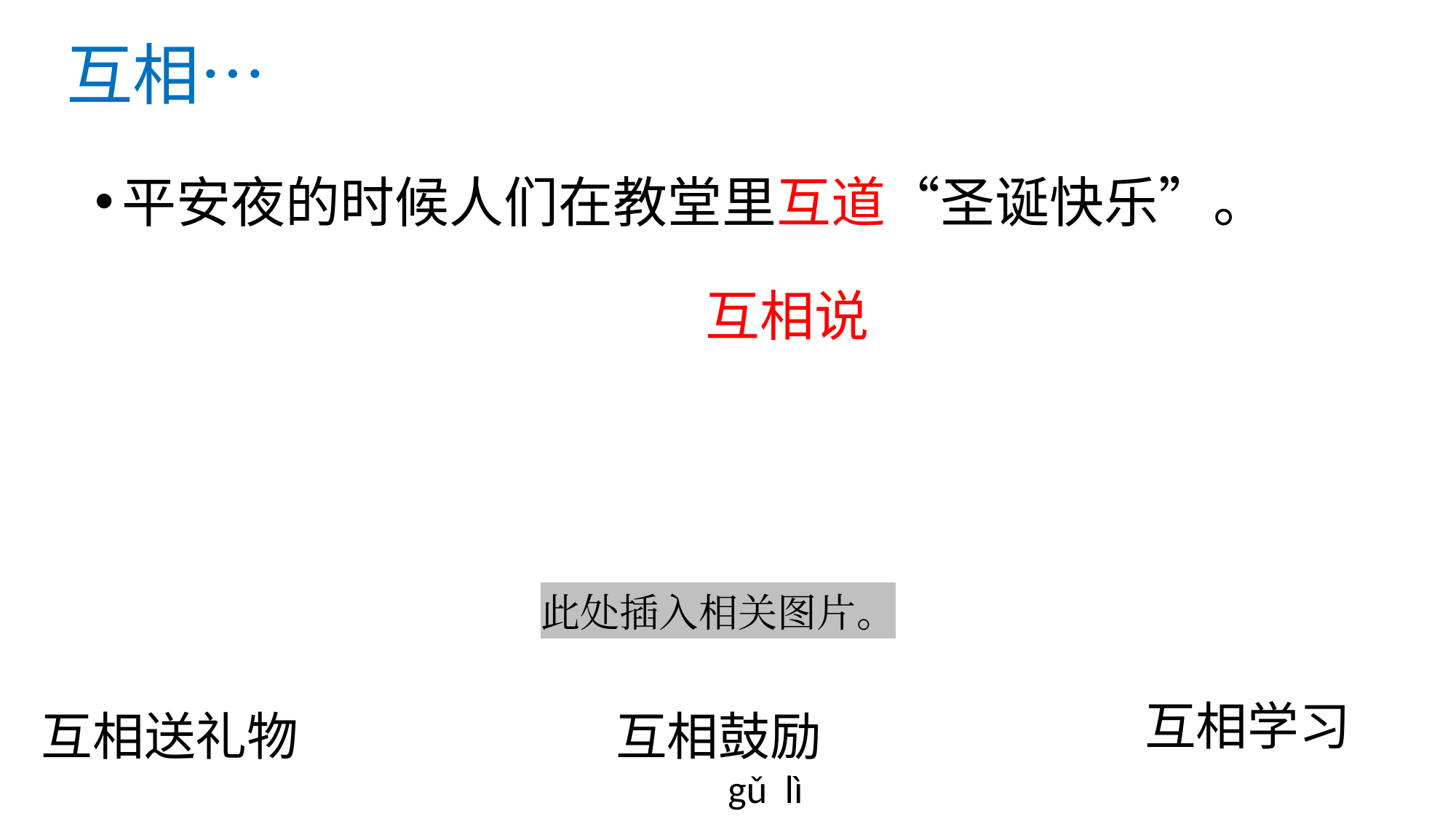

# 互相…
平安夜的时候人们在教堂里互道“圣诞快乐”。
                                                 互相说

此处插入相关图片。
互相学习
互相鼓励
互相送礼物
gǔ  lì